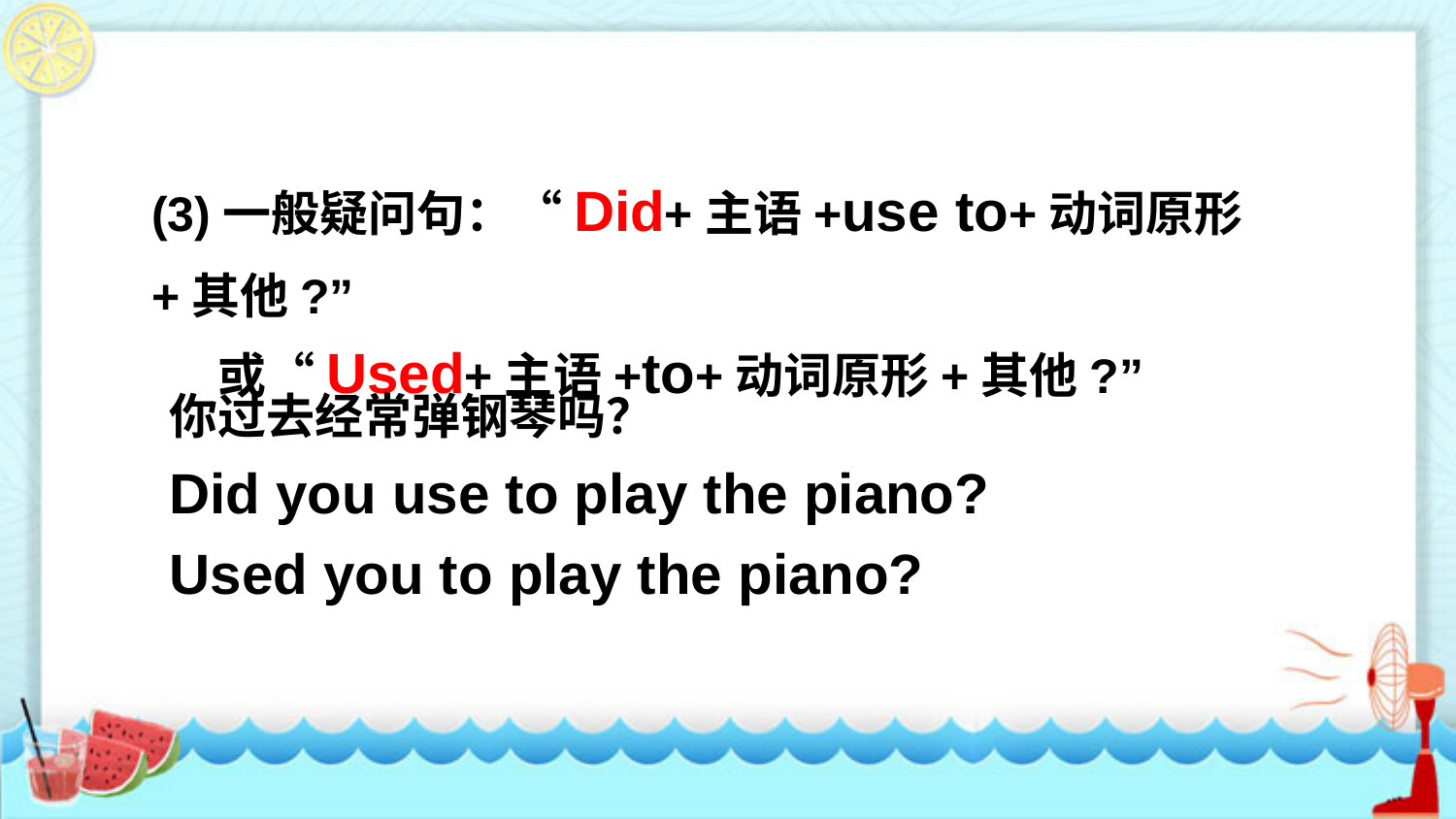

(3)一般疑问句：“Did+主语+use to+动词原形+其他?”
     或“Used+主语+to+动词原形+其他?”
你过去经常弹钢琴吗？
Did you use to play the piano?
Used you to play the piano?